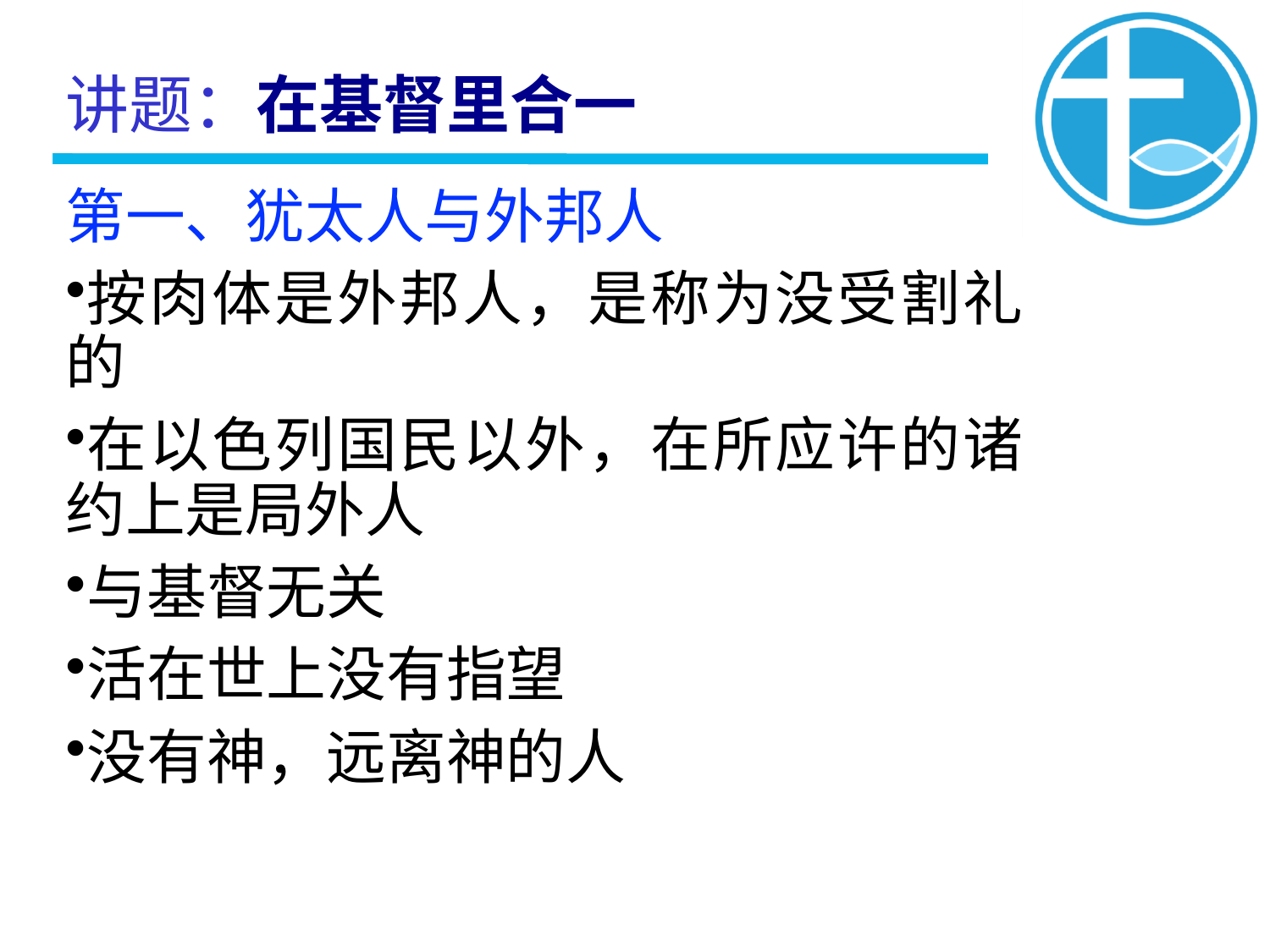

讲题：在基督里合一
第一、犹太人与外邦人
按肉体是外邦人，是称为没受割礼的
在以色列国民以外，在所应许的诸约上是局外人
与基督无关
活在世上没有指望
没有神，远离神的人